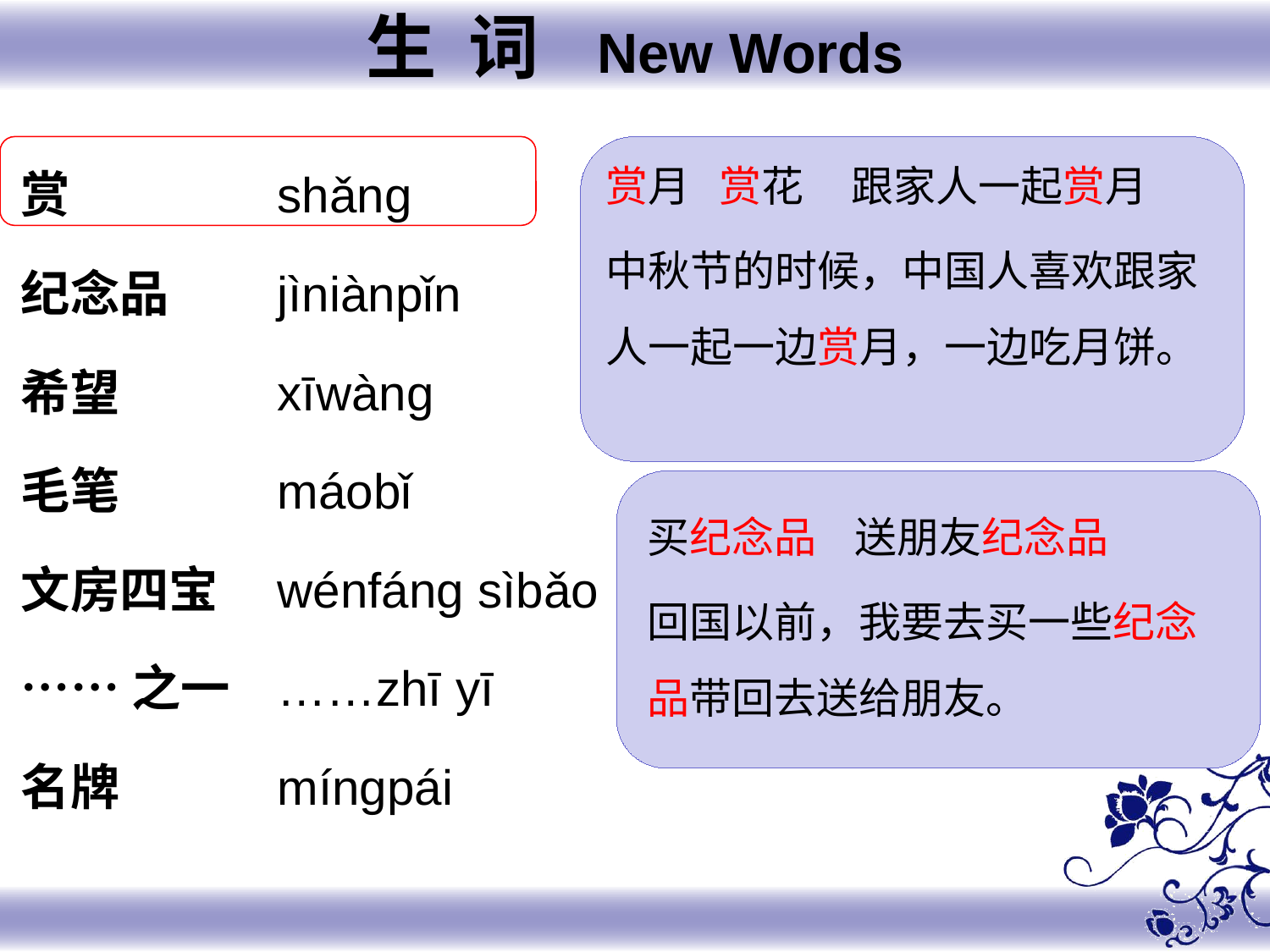

生  词   New Words
赏
纪念品
希望
毛笔
文房四宝
……之一
名牌
shǎng
jìniànpǐn
xīwàng
máobǐ
wénfáng sìbǎo
……zhī yī
míngpái

赏月   赏花     跟家人一起赏月
中秋节的时候，中国人喜欢跟家人一起一边赏月，一边吃月饼。

买纪念品    送朋友纪念品
回国以前，我要去买一些纪念品带回去送给朋友。